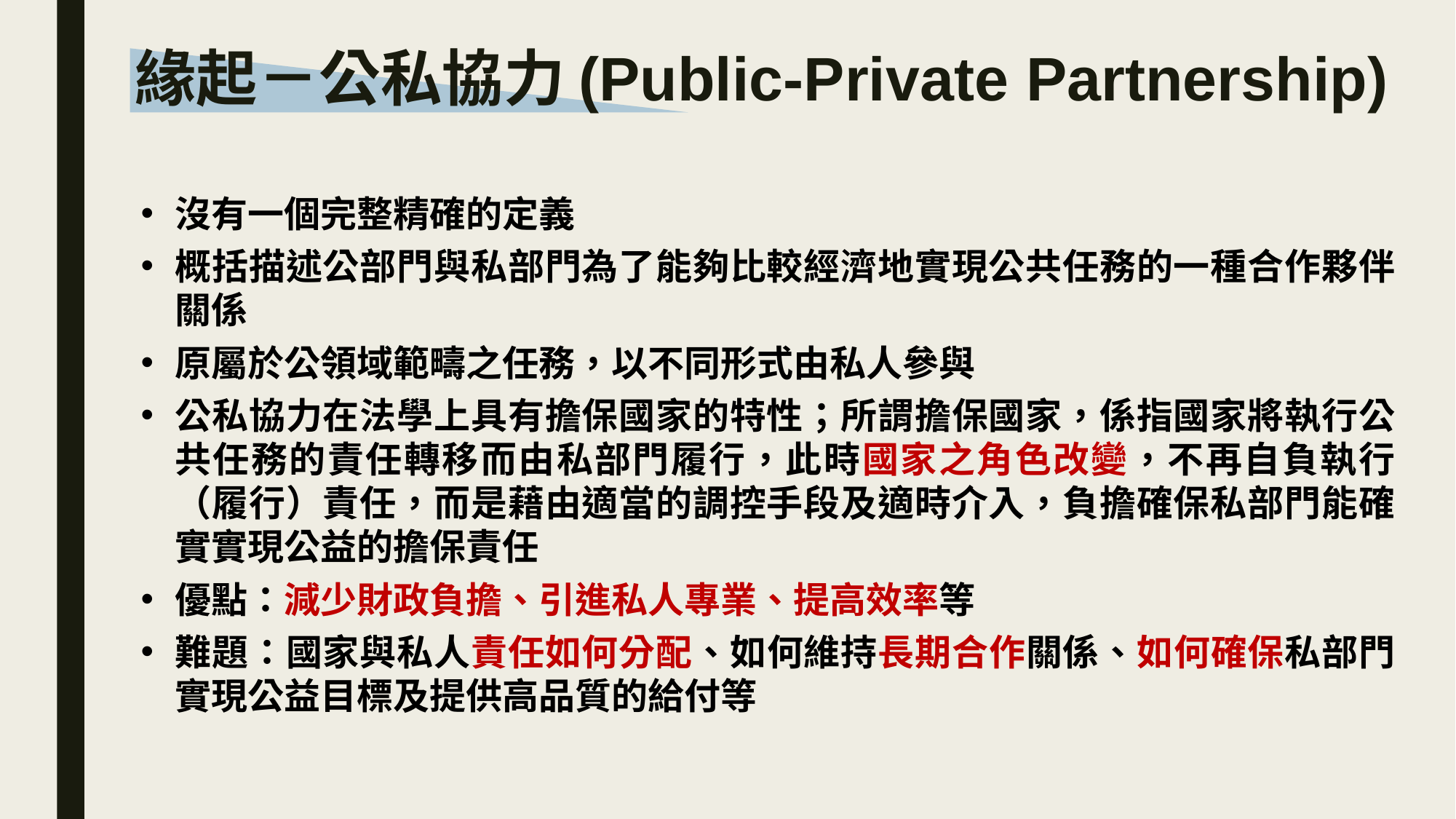

# 緣起－公私協力(Public-Private Partnership)

沒有一個完整精確的定義
概括描述公部門與私部門為了能夠比較經濟地實現公共任務的一種合作夥伴關係
原屬於公領域範疇之任務，以不同形式由私人參與
公私協力在法學上具有擔保國家的特性；所謂擔保國家，係指國家將執行公共任務的責任轉移而由私部門履行，此時國家之角色改變，不再自負執行（履行）責任，而是藉由適當的調控手段及適時介入，負擔確保私部門能確實實現公益的擔保責任
優點：減少財政負擔、引進私人專業、提高效率等
難題：國家與私人責任如何分配、如何維持長期合作關係、如何確保私部門實現公益目標及提供高品質的給付等